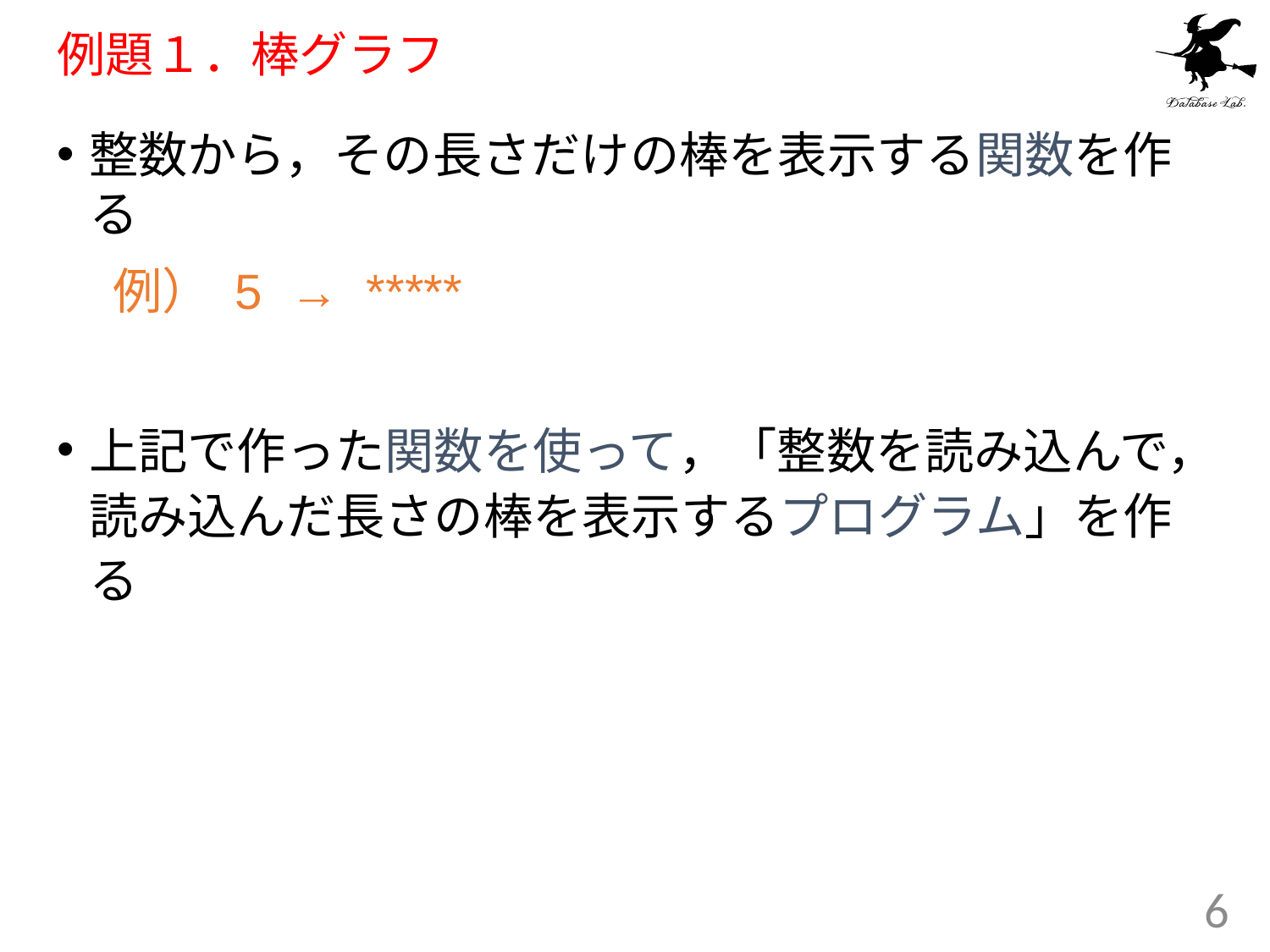

# 例題１．棒グラフ
整数から，その長さだけの棒を表示する関数を作る
    例） 5  →  *****

上記で作った関数を使って，「整数を読み込んで，読み込んだ長さの棒を表示するプログラム」を作る

6